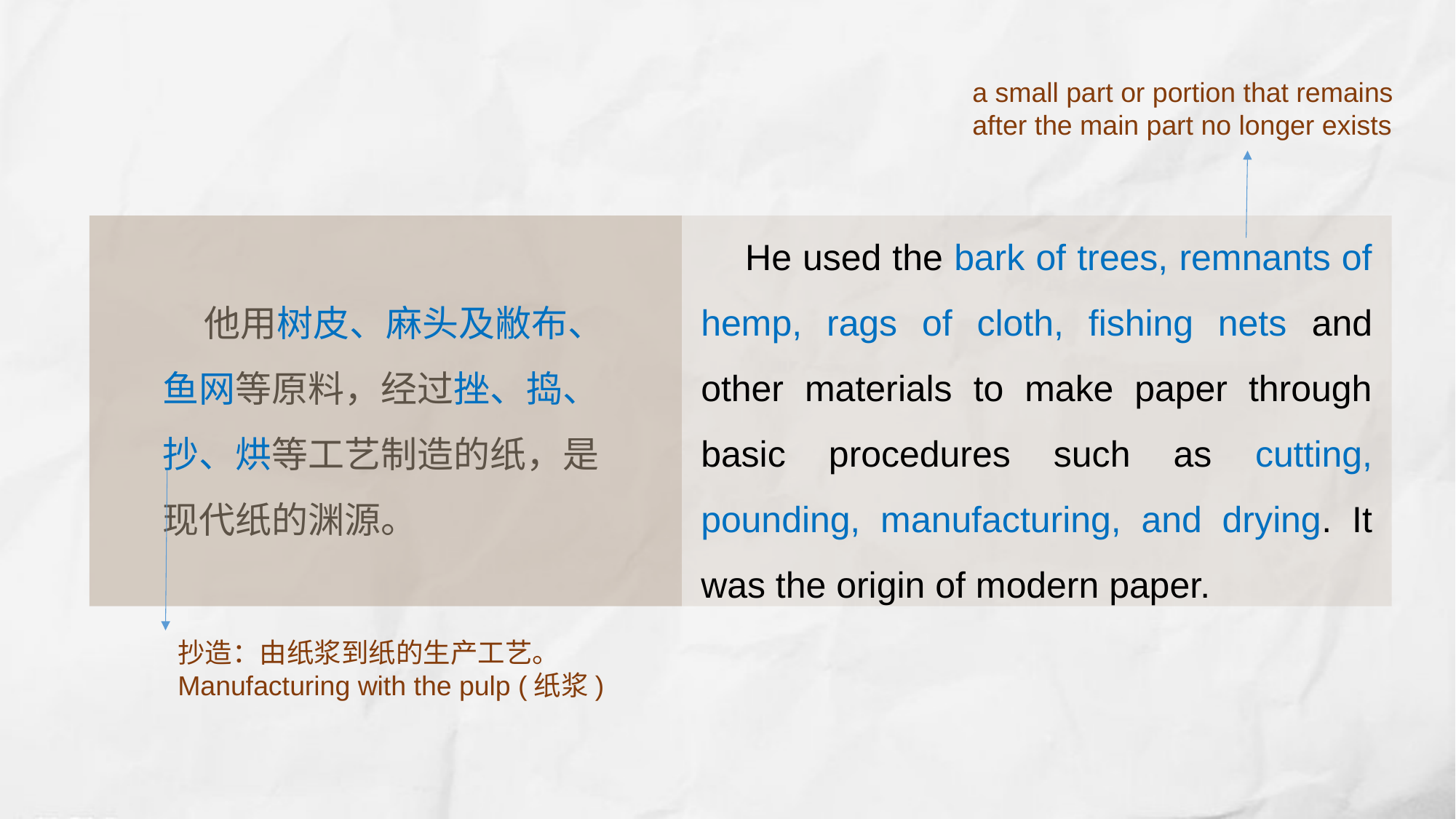

a small part or portion that remains after the main part no longer exists
    He used the bark of trees, remnants of hemp, rags of cloth, fishing nets and other materials to make paper through basic procedures such as cutting, pounding, manufacturing, and drying. It was the origin of modern paper.

    他用树皮、麻头及敝布、鱼网等原料，经过挫、捣、抄、烘等工艺制造的纸，是现代纸的渊源。
抄造：由纸浆到纸的生产工艺。
Manufacturing with the pulp (纸浆)